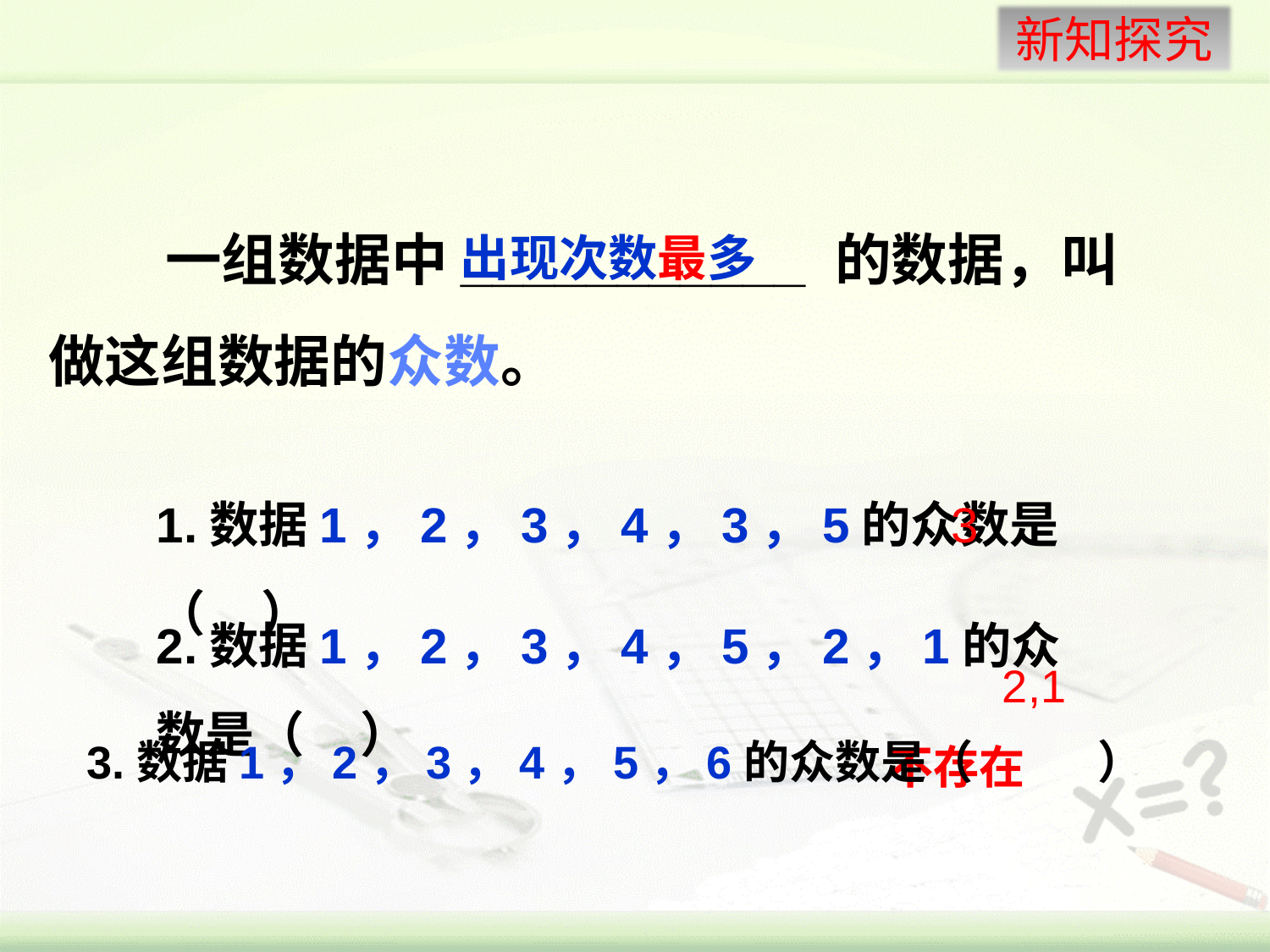

一组数据中___________ 的数据，叫做这组数据的众数。
出现次数最多
1.数据1，2，3，4，3，5的众数是（     ）
3
2.数据1，2，3，4，5，2，1的众数是（     ）
 2,1
3.数据1，2，3，4，5，6的众数是（            ）
 不存在